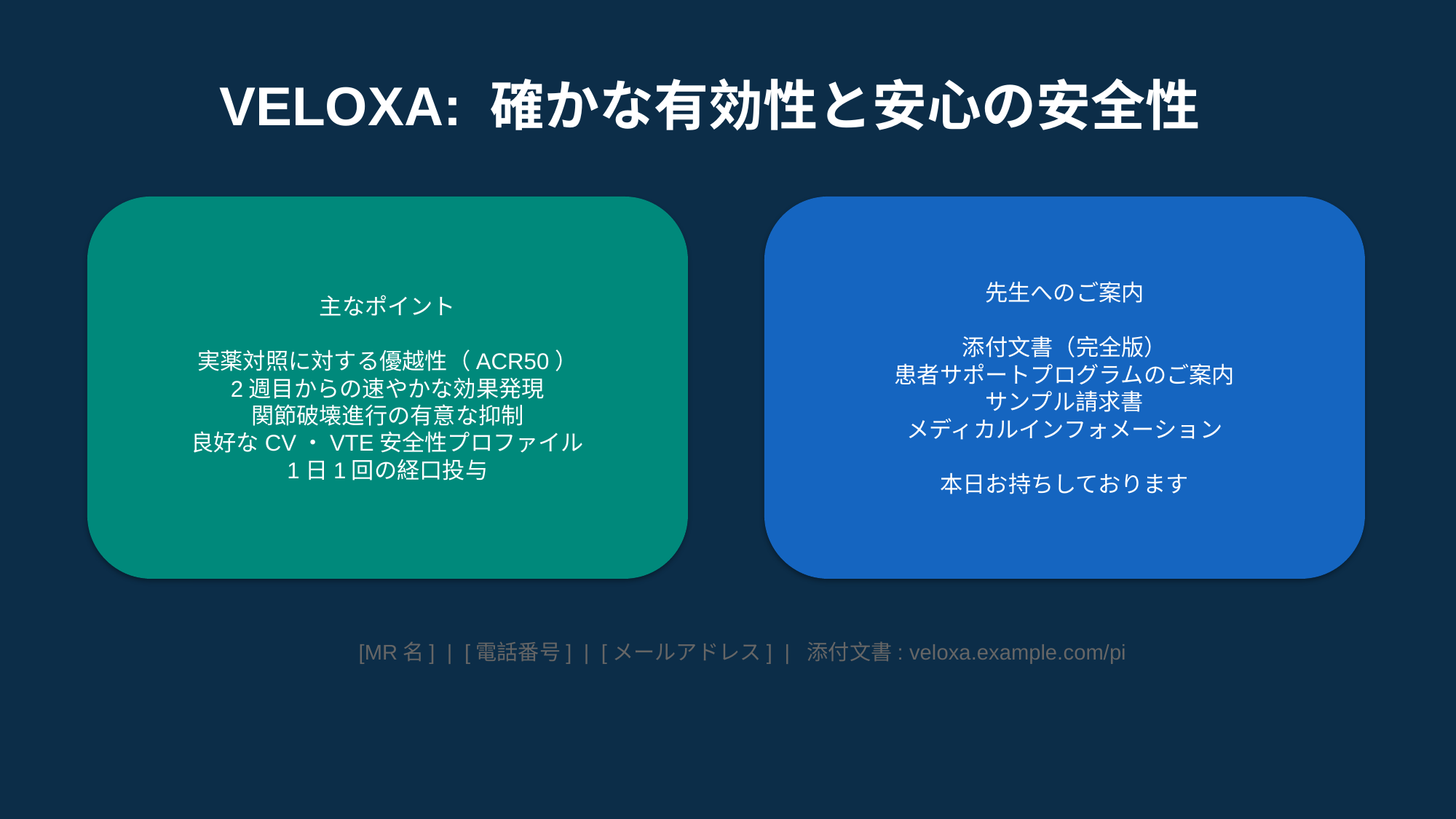

VELOXA: 確かな有効性と安心の安全性
主なポイント
実薬対照に対する優越性（ACR50）
2週目からの速やかな効果発現
関節破壊進行の有意な抑制
良好なCV・VTE安全性プロファイル
1日1回の経口投与
先生へのご案内
添付文書（完全版）
患者サポートプログラムのご案内
サンプル請求書
メディカルインフォメーション
本日お持ちしております
[MR名]  |  [電話番号]  |  [メールアドレス]  |  添付文書: veloxa.example.com/pi